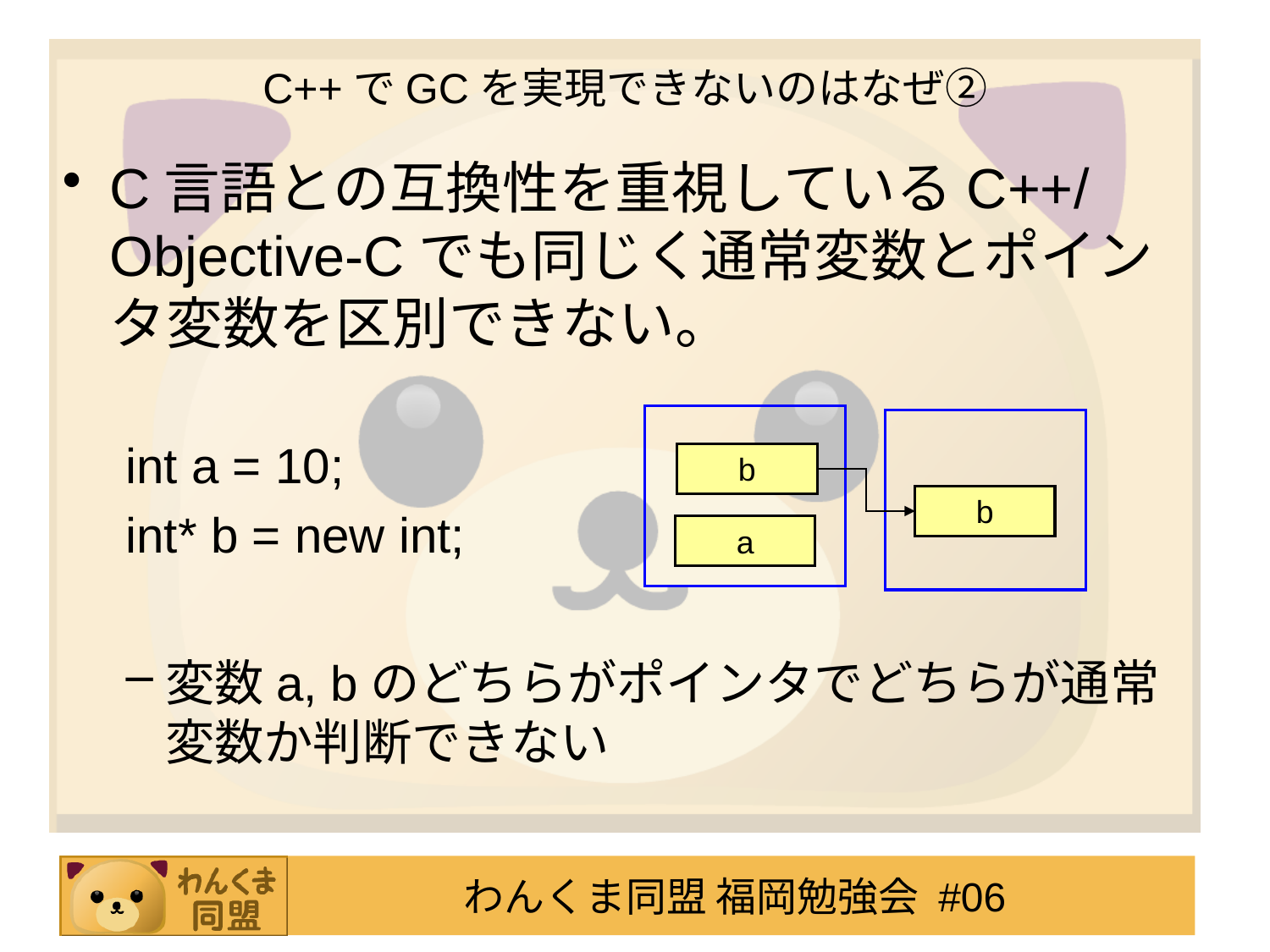

# C++でGCを実現できないのはなぜ②
C言語との互換性を重視しているC++/Objective-Cでも同じく通常変数とポインタ変数を区別できない。

int a = 10;
int* b = new int;

変数a, bのどちらがポインタでどちらが通常変数か判断できない

b
b
a